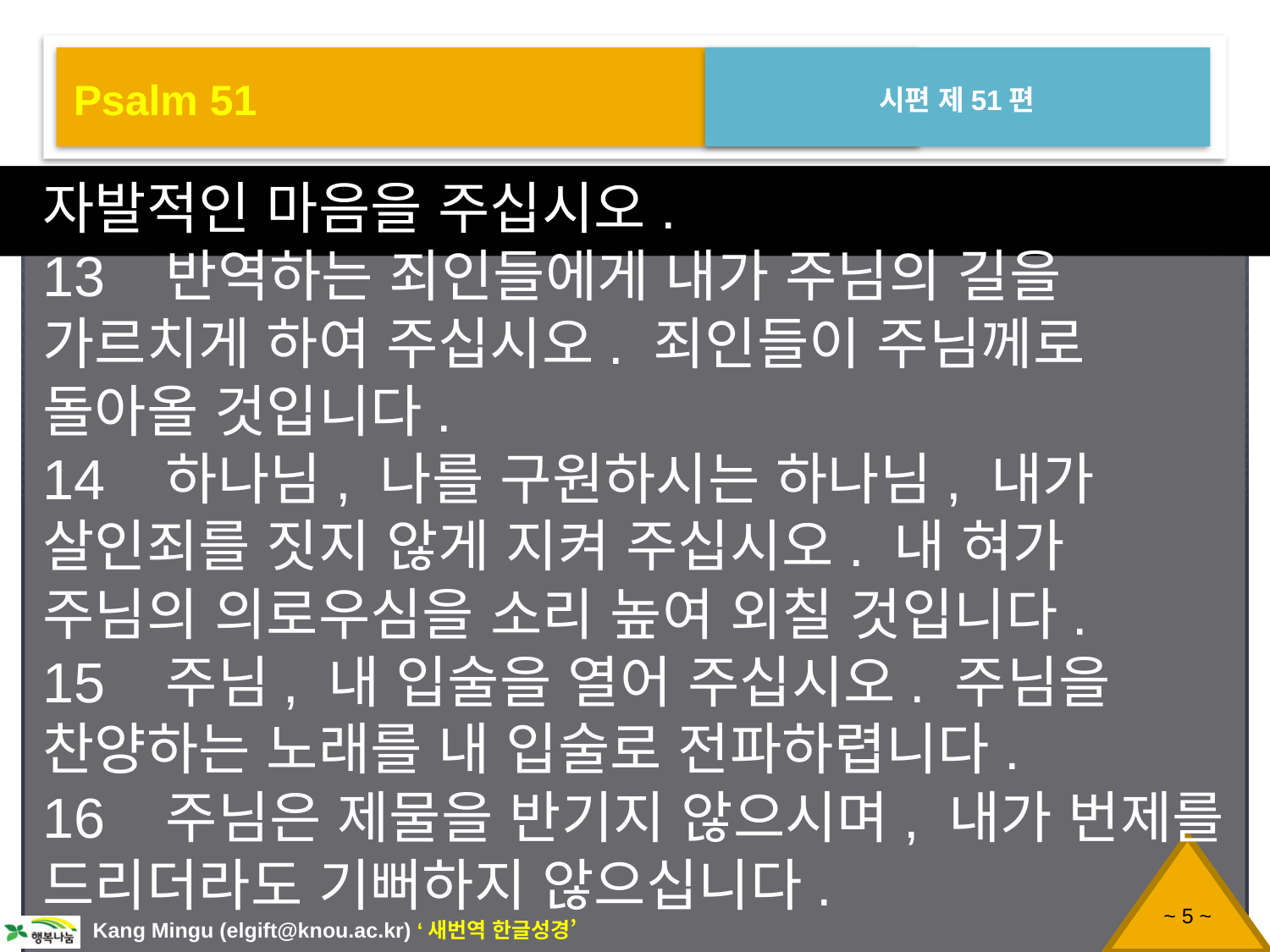

Psalm 51
시편 제51편
자발적인 마음을 주십시오.
13   반역하는 죄인들에게 내가 주님의 길을 가르치게 하여 주십시오. 죄인들이 주님께로 돌아올 것입니다.
14   하나님, 나를 구원하시는 하나님, 내가 살인죄를 짓지 않게 지켜 주십시오. 내 혀가 주님의 의로우심을 소리 높여 외칠 것입니다.
15   주님, 내 입술을 열어 주십시오. 주님을 찬양하는 노래를 내 입술로 전파하렵니다.
16   주님은 제물을 반기지 않으시며, 내가 번제를 드리더라도 기뻐하지 않으십니다.